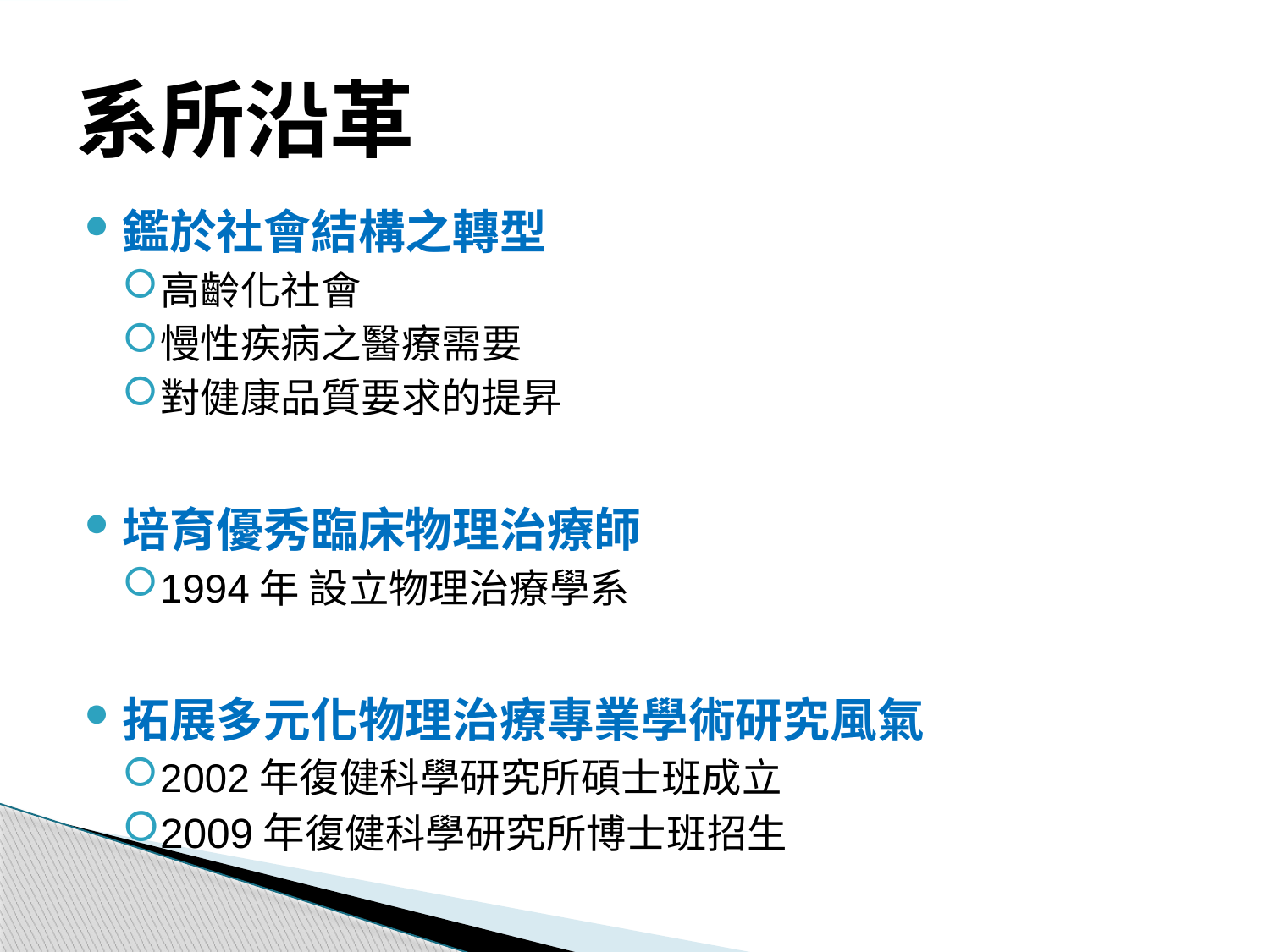

# 系所沿革
鑑於社會結構之轉型
高齡化社會
慢性疾病之醫療需要
對健康品質要求的提昇

培育優秀臨床物理治療師
1994年 設立物理治療學系

拓展多元化物理治療專業學術研究風氣
2002年復健科學研究所碩士班成立
2009年復健科學研究所博士班招生